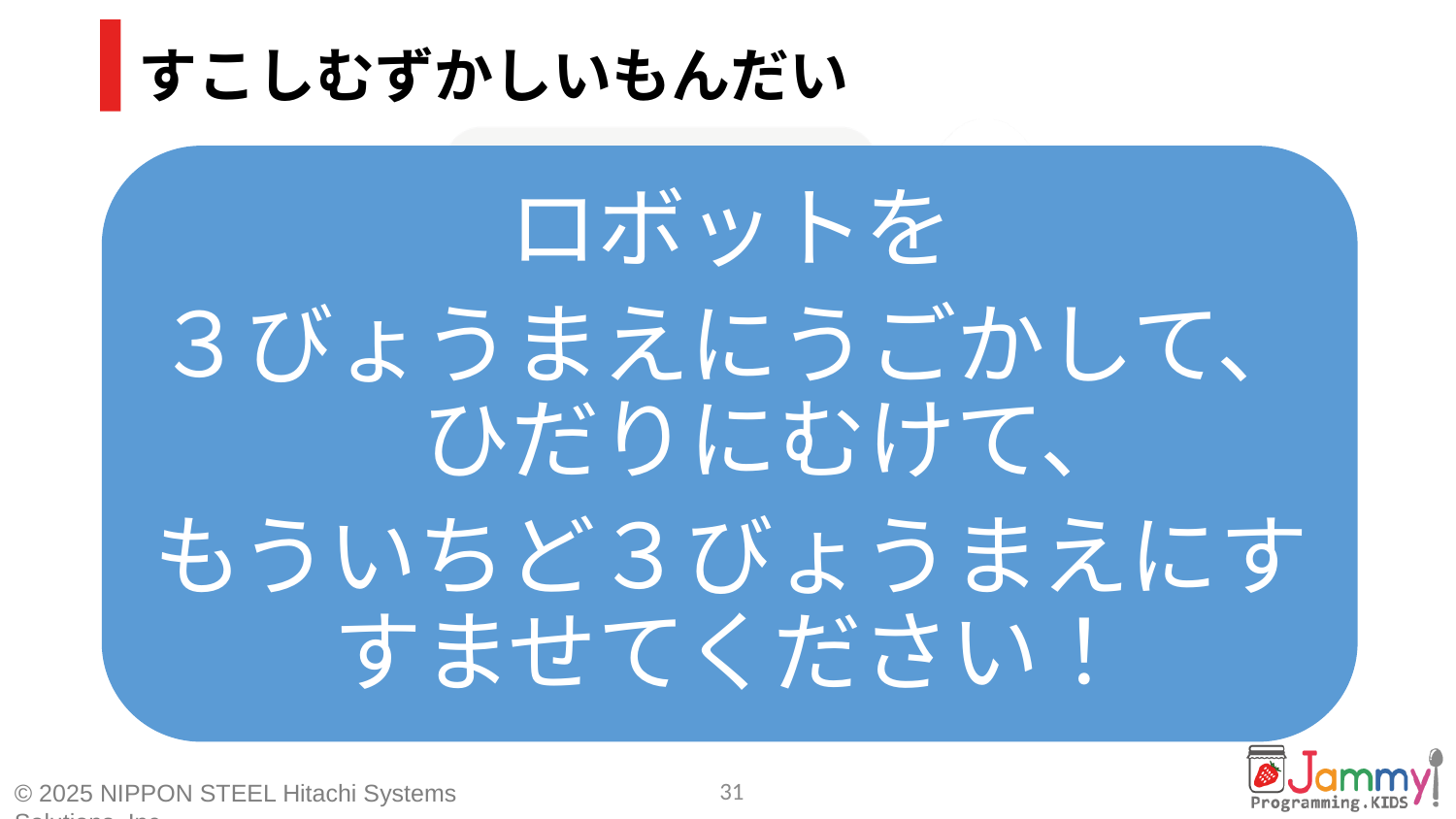

# すこしむずかしいもんだい
ロボットを
３びょうまえにうごかして、　ひだりにむけて、
もういちど３びょうまえにすすませてください！
31